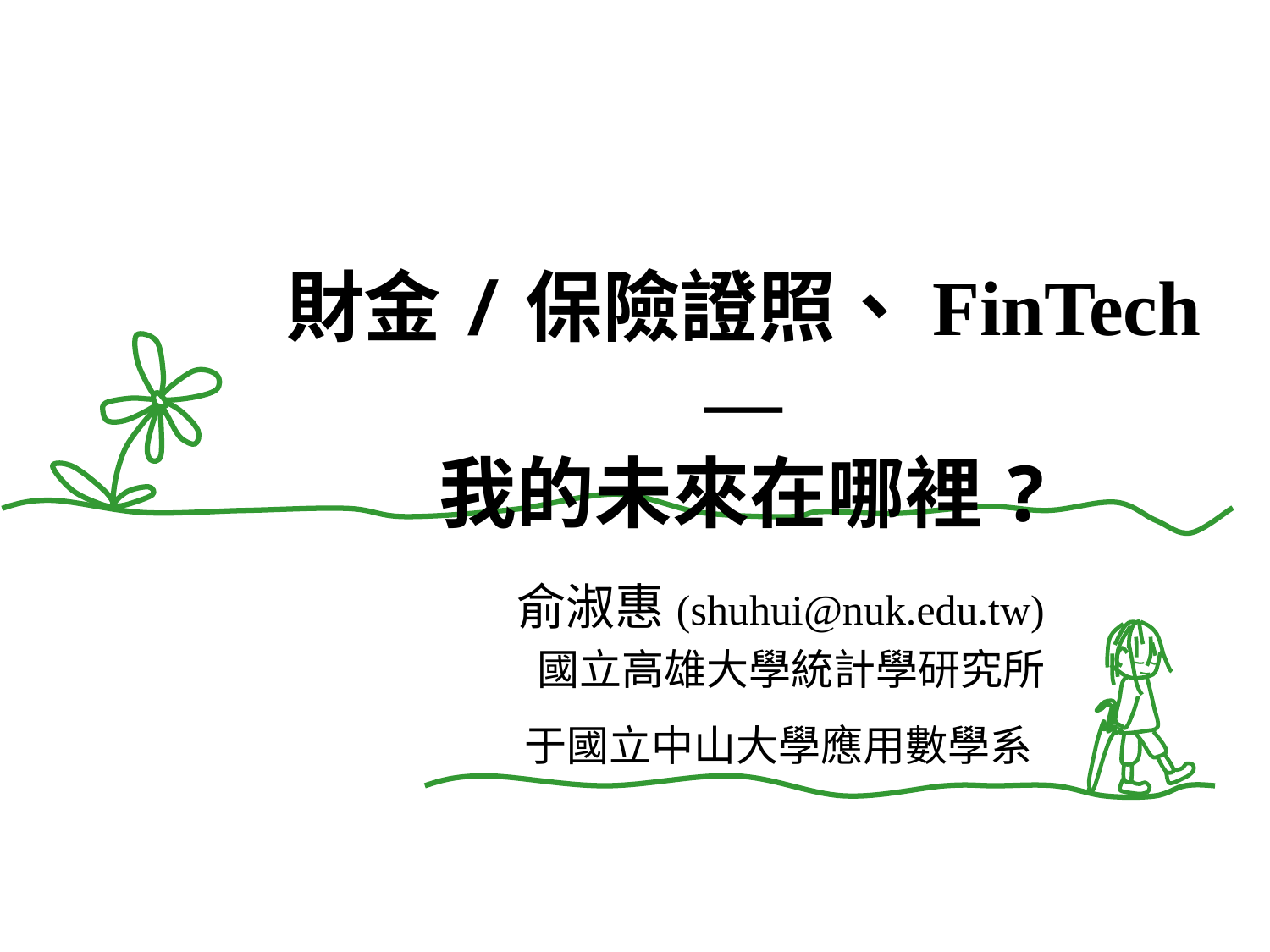

# 財金/保險證照、FinTech— 我的未來在哪裡?
俞淑惠(shuhui@nuk.edu.tw)
國立高雄大學統計學研究所
于國立中山大學應用數學系